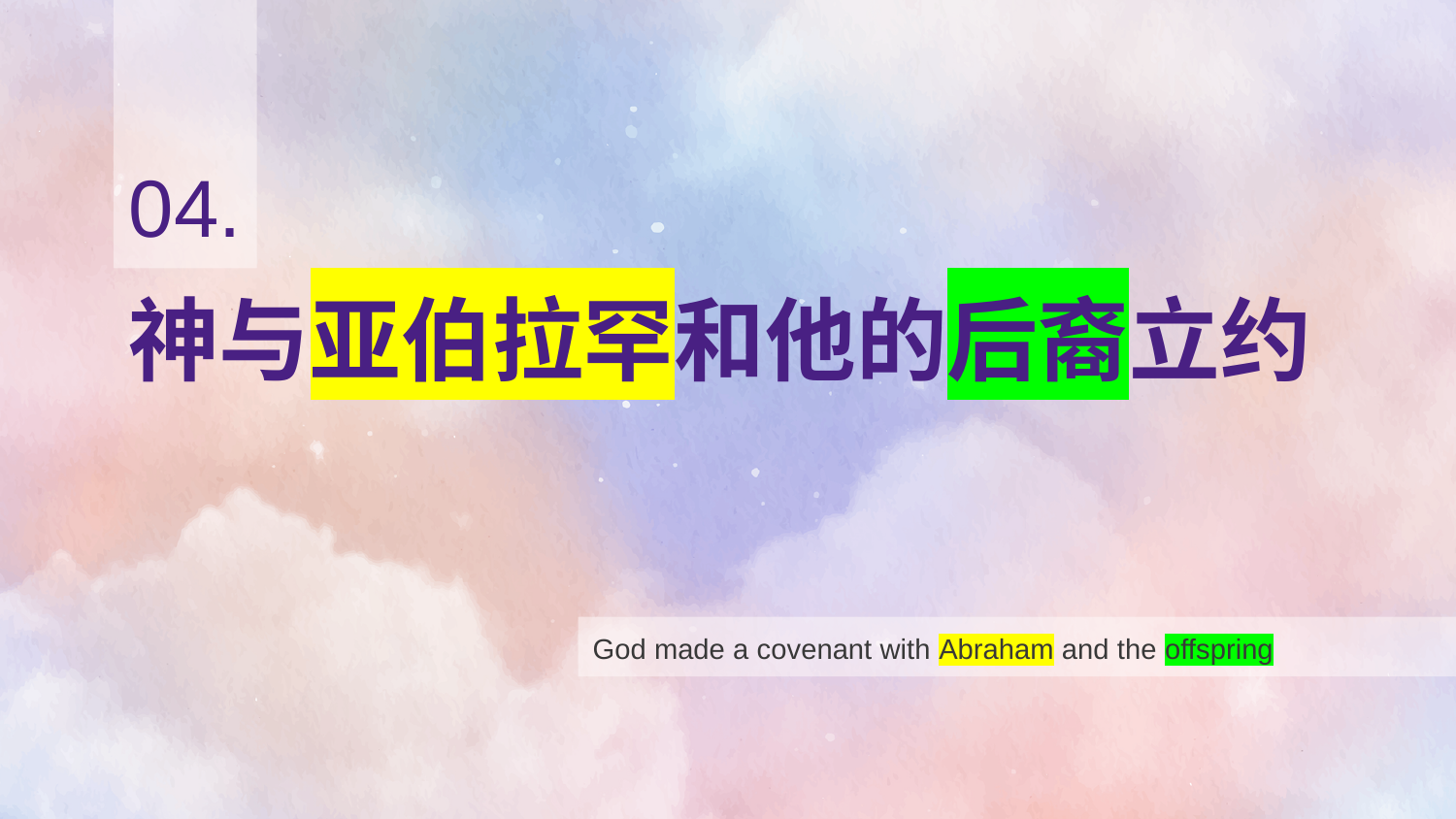

04.
# 神与亚伯拉罕和他的后裔立约
God made a covenant with Abraham and the offspring